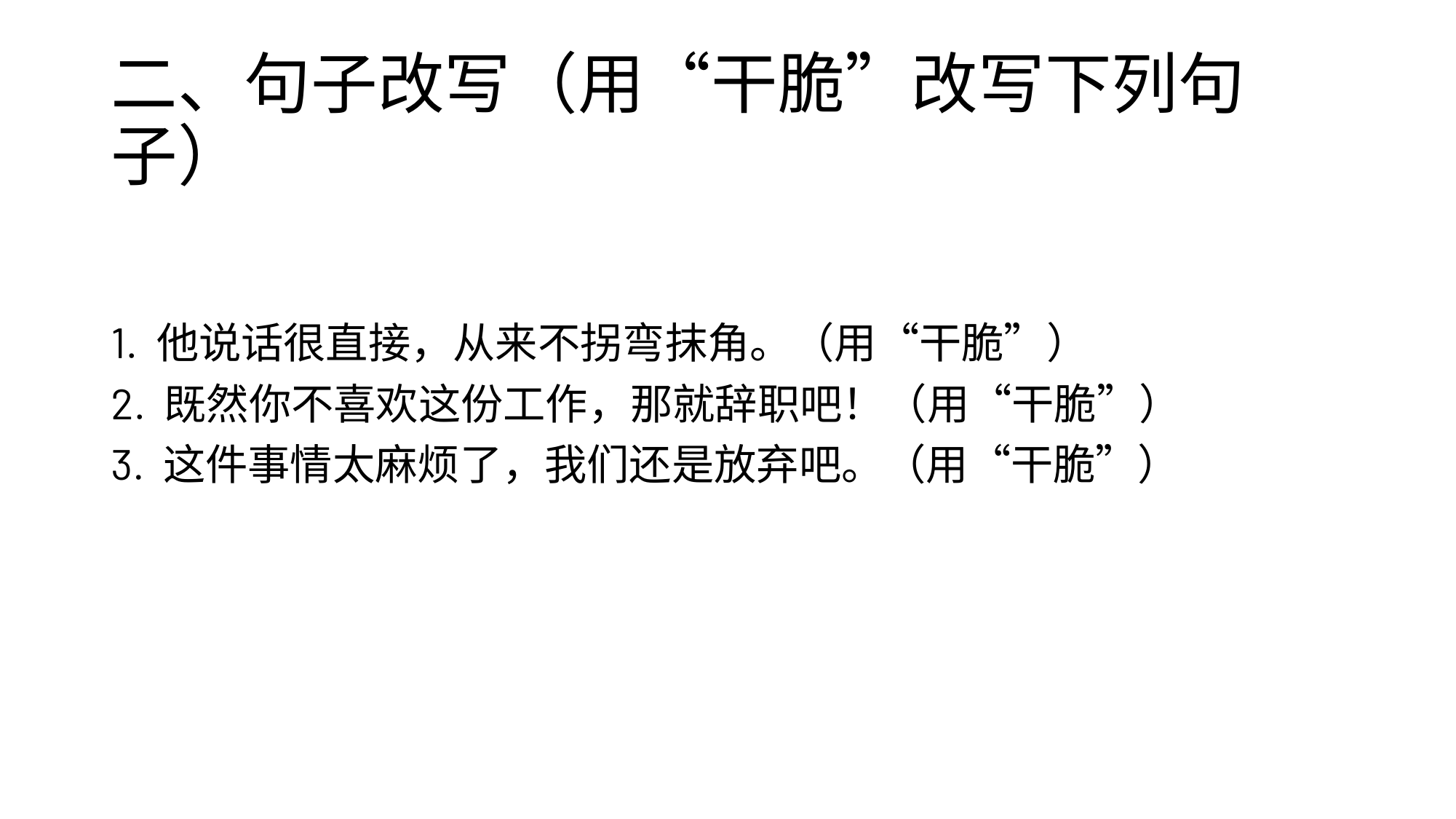

# 二、句子改写（用“干脆”改写下列句子）
1. 他说话很直接，从来不拐弯抹角。（用“干脆”）
2. 既然你不喜欢这份工作，那就辞职吧！（用“干脆”）
3. 这件事情太麻烦了，我们还是放弃吧。（用“干脆”）